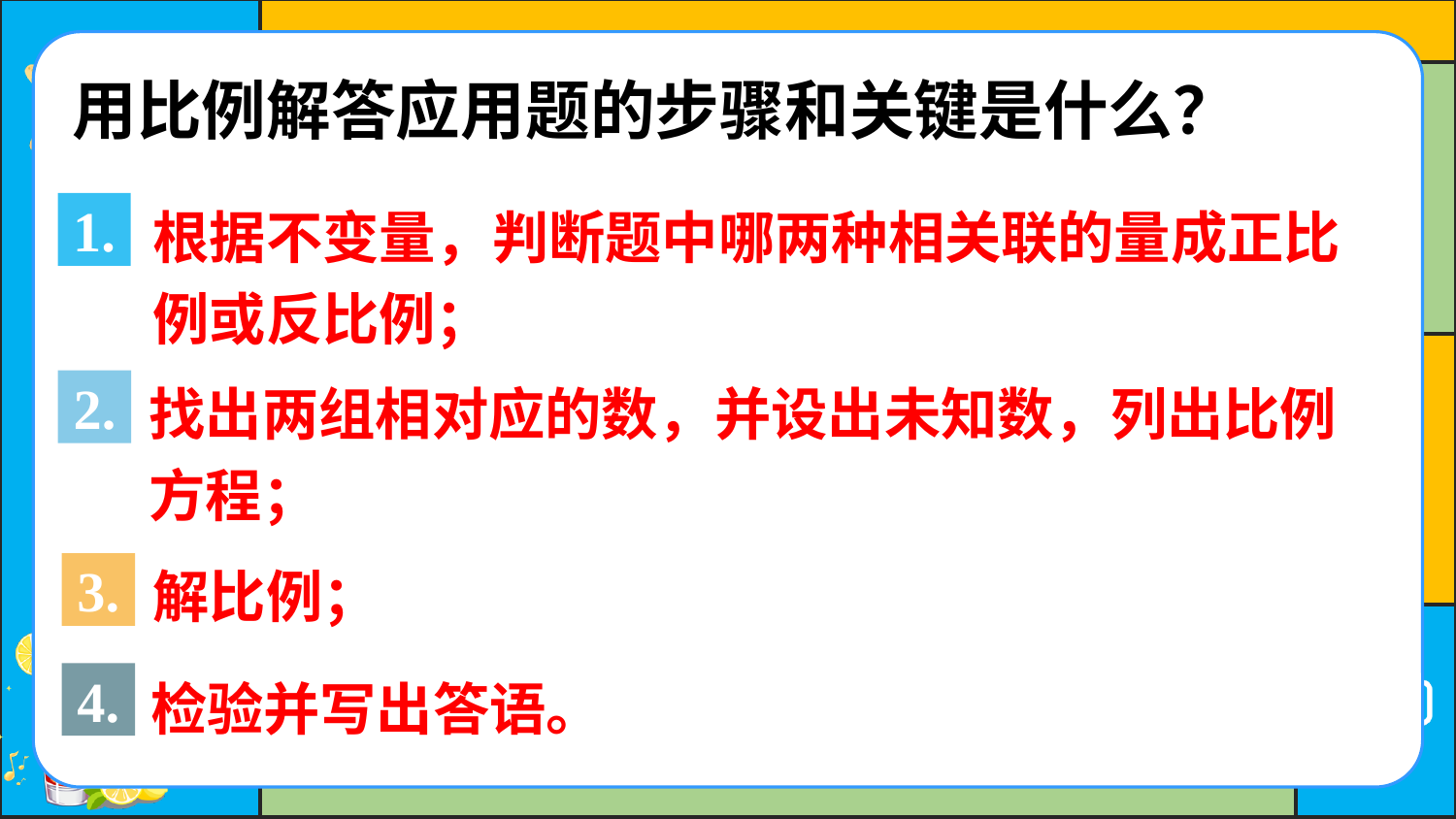

用比例解答应用题的步骤和关键是什么？
根据不变量，判断题中哪两种相关联的量成正比例或反比例；
1.
找出两组相对应的数，并设出未知数，列出比例方程；
2.
解比例；
3.
检验并写出答语。
4.